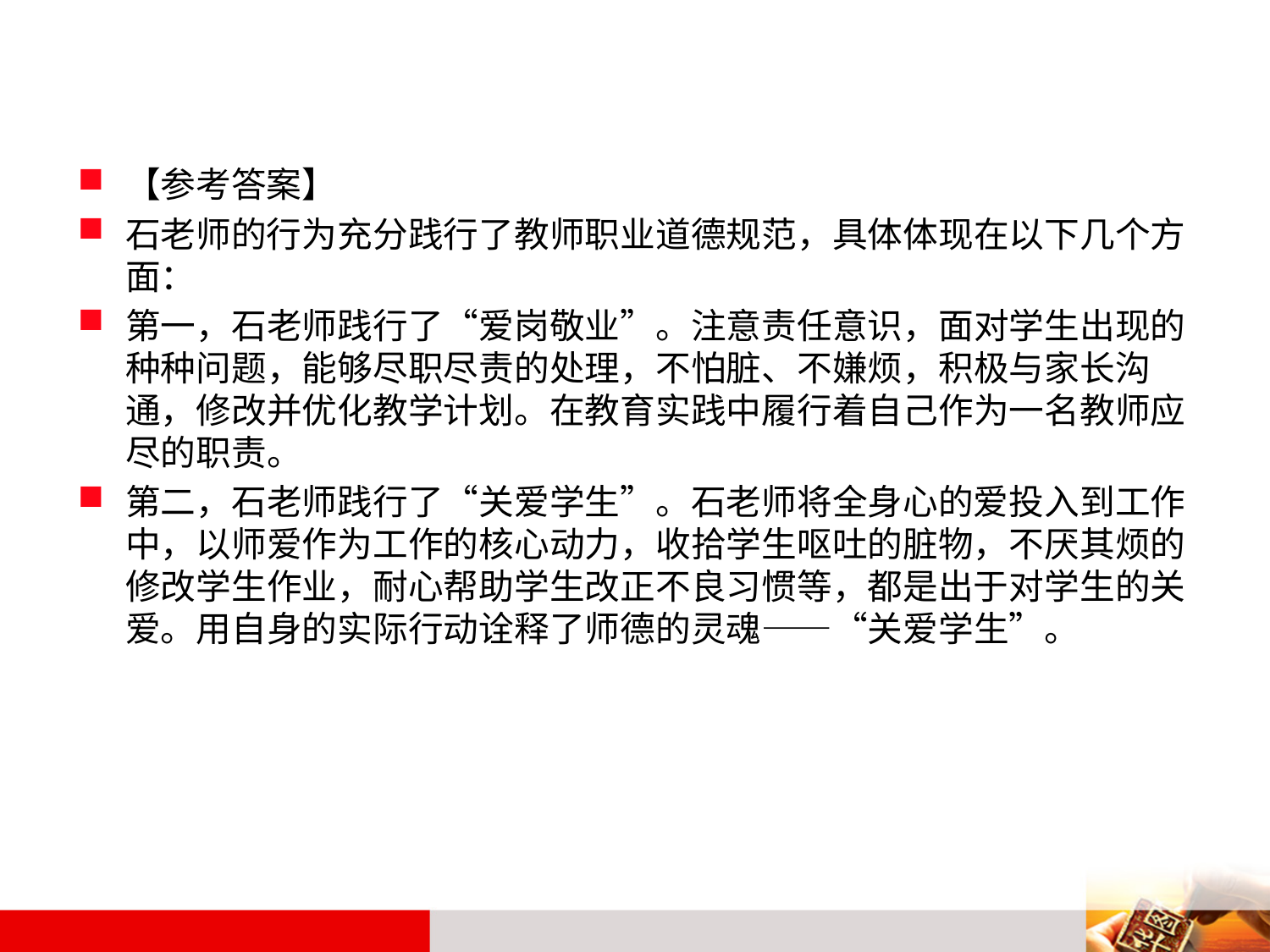

#
【参考答案】
石老师的行为充分践行了教师职业道德规范，具体体现在以下几个方面：
第一，石老师践行了“爱岗敬业”。注意责任意识，面对学生出现的种种问题，能够尽职尽责的处理，不怕脏、不嫌烦，积极与家长沟通，修改并优化教学计划。在教育实践中履行着自己作为一名教师应尽的职责。
第二，石老师践行了“关爱学生”。石老师将全身心的爱投入到工作中，以师爱作为工作的核心动力，收拾学生呕吐的脏物，不厌其烦的修改学生作业，耐心帮助学生改正不良习惯等，都是出于对学生的关爱。用自身的实际行动诠释了师德的灵魂——“关爱学生”。